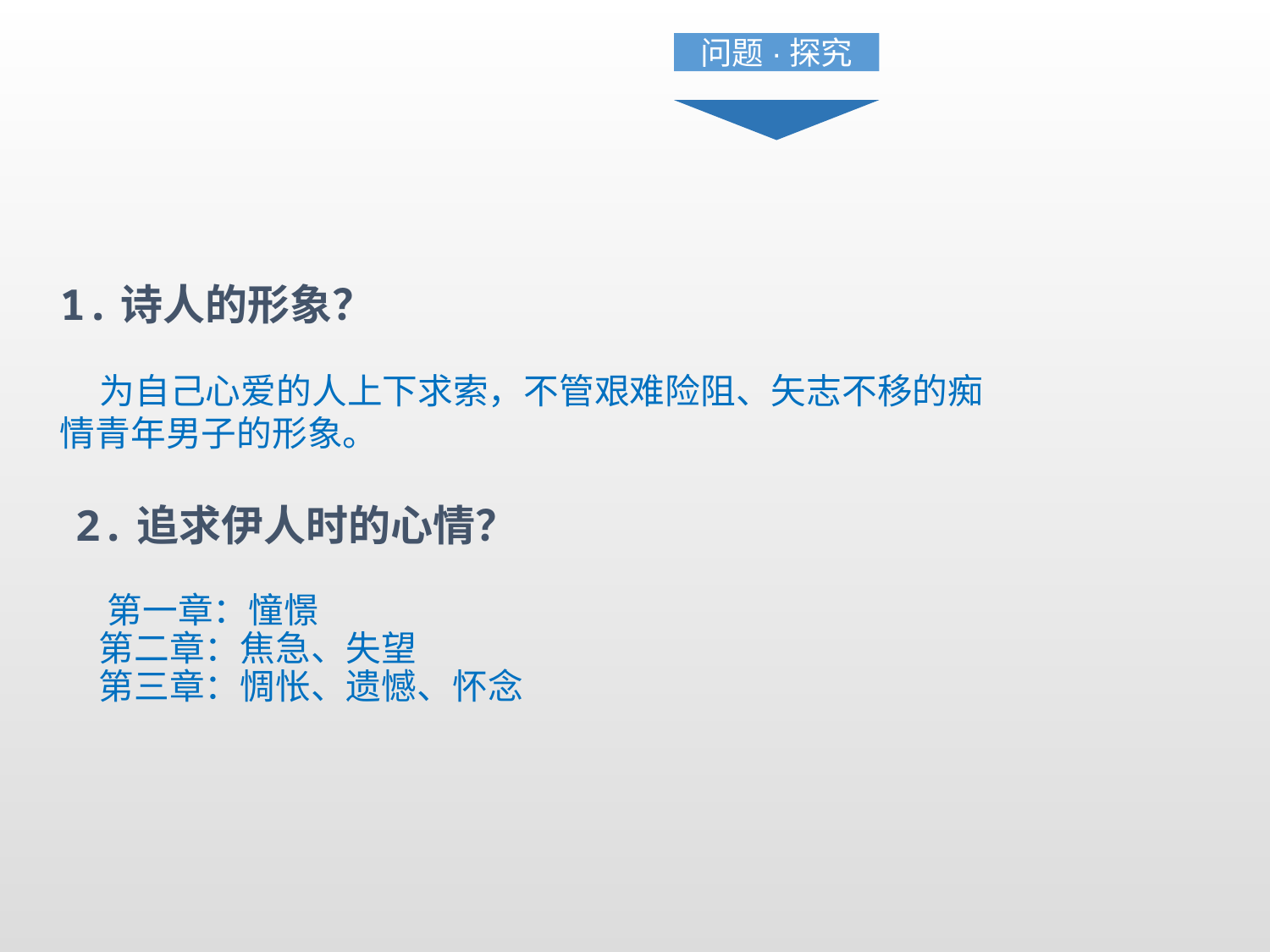

问题·探究

1.诗人的形象？
    为自己心爱的人上下求索，不管艰难险阻、矢志不移的痴情青年男子的形象。
2.追求伊人时的心情？
   第一章：憧憬
   第二章：焦急、失望
   第三章：惆怅、遗憾、怀念